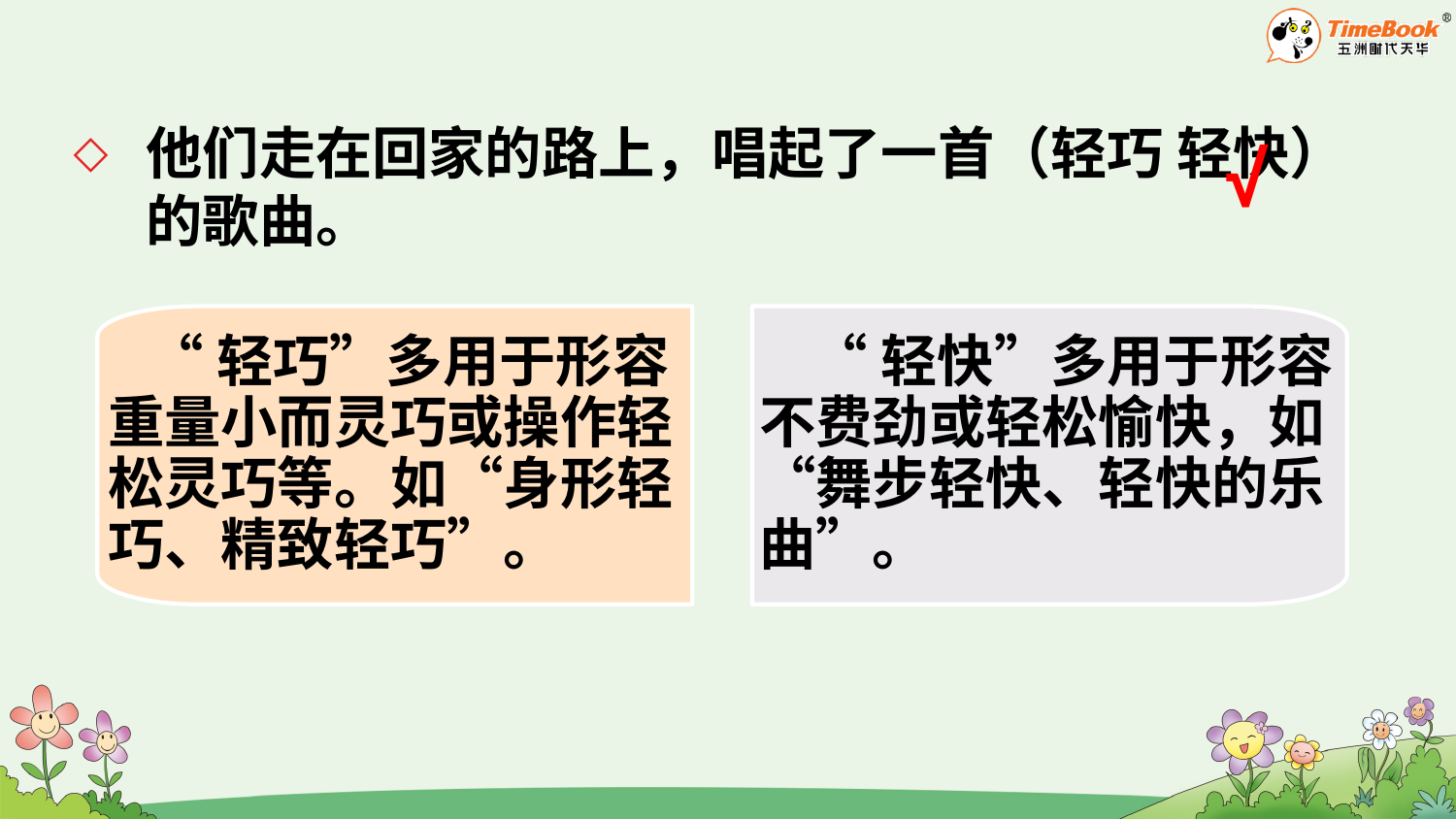

他们走在回家的路上，唱起了一首（轻巧 轻快）的歌曲。
√
   “轻巧”多用于形容重量小而灵巧或操作轻松灵巧等。如“身形轻巧、精致轻巧”。
    “轻快”多用于形容不费劲或轻松愉快，如“舞步轻快、轻快的乐曲”。